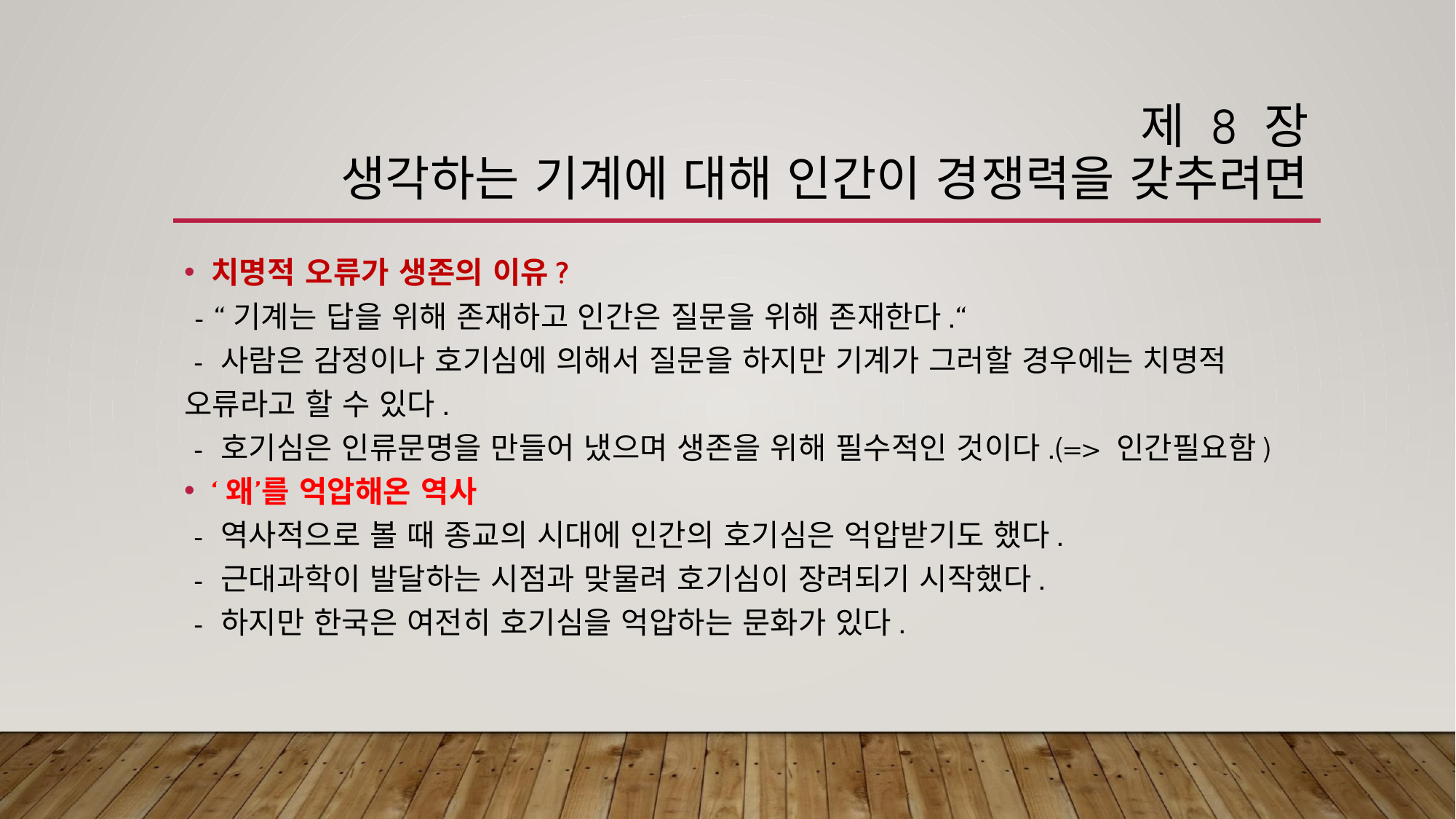

# 제 8 장 생각하는 기계에 대해 인간이 경쟁력을 갖추려면
치명적 오류가 생존의 이유?
 - “기계는 답을 위해 존재하고 인간은 질문을 위해 존재한다.“
 - 사람은 감정이나 호기심에 의해서 질문을 하지만 기계가 그러할 경우에는 치명적 오류라고 할 수 있다.
 - 호기심은 인류문명을 만들어 냈으며 생존을 위해 필수적인 것이다.(=> 인간필요함)
‘왜’를 억압해온 역사
 - 역사적으로 볼 때 종교의 시대에 인간의 호기심은 억압받기도 했다.
 - 근대과학이 발달하는 시점과 맞물려 호기심이 장려되기 시작했다.
 - 하지만 한국은 여전히 호기심을 억압하는 문화가 있다.